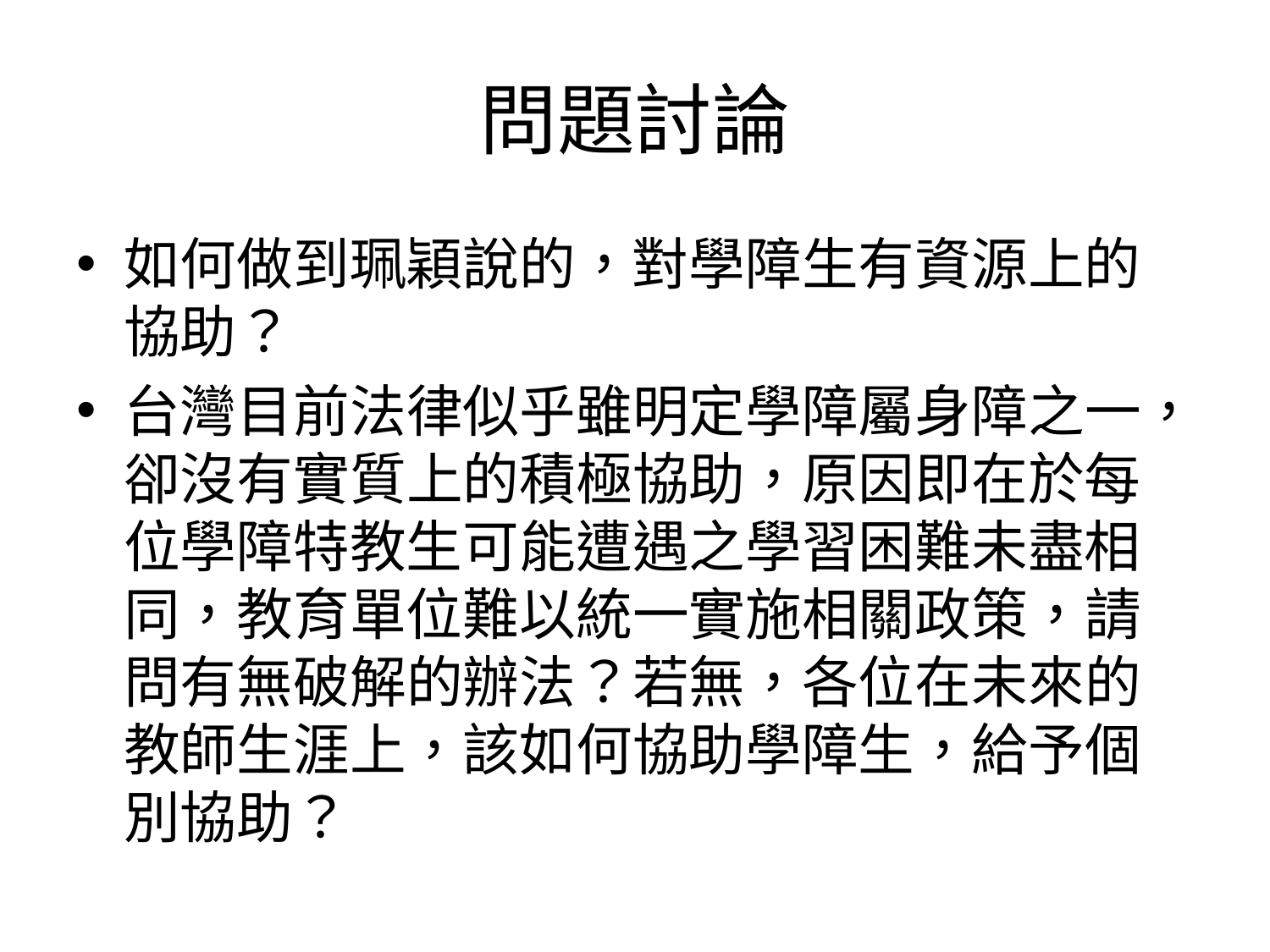

# 問題討論
如何做到珮穎說的，對學障生有資源上的協助？
台灣目前法律似乎雖明定學障屬身障之一，卻沒有實質上的積極協助，原因即在於每位學障特教生可能遭遇之學習困難未盡相同，教育單位難以統一實施相關政策，請問有無破解的辦法？若無，各位在未來的教師生涯上，該如何協助學障生，給予個別協助？